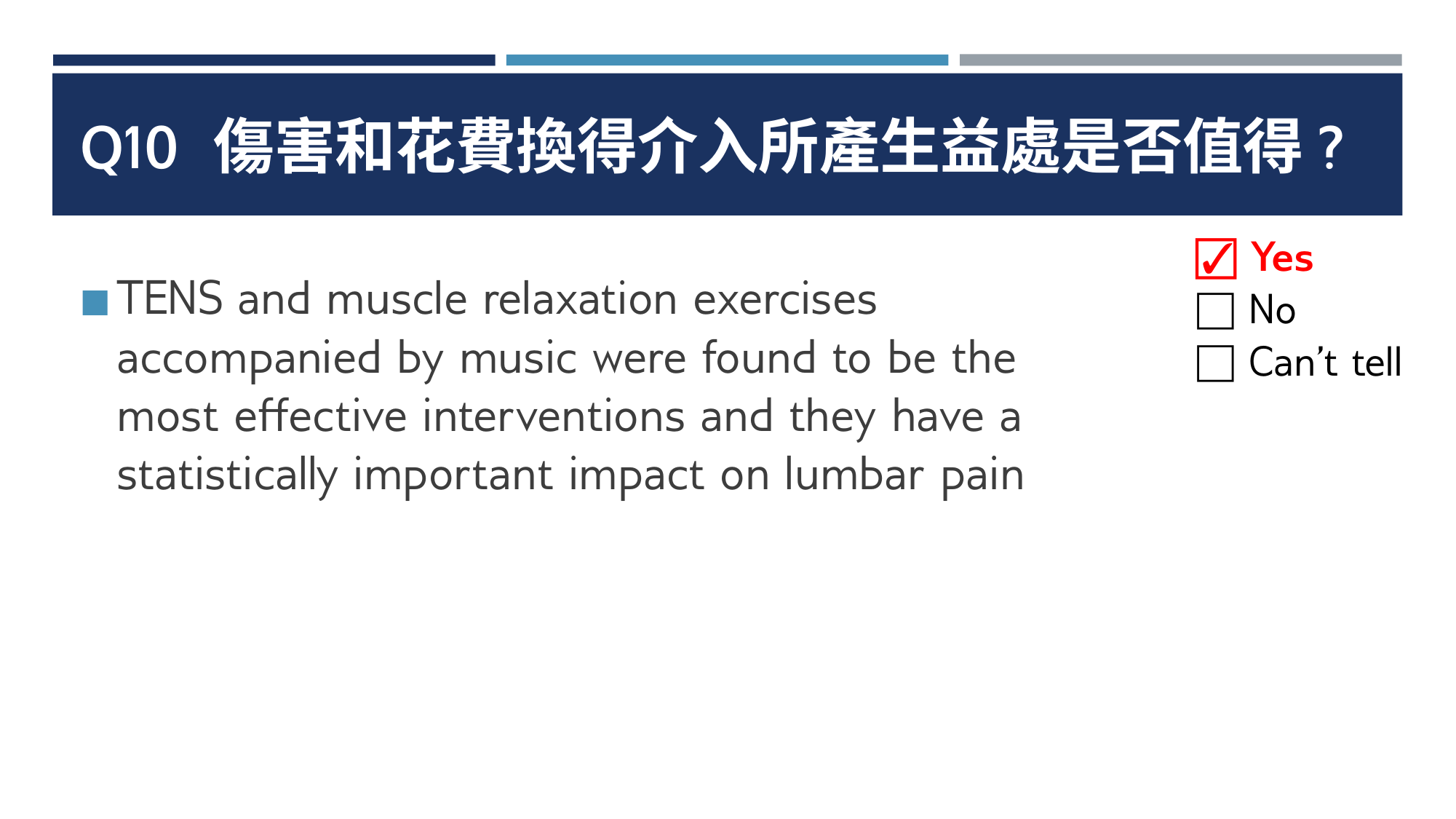

# Q10 傷害和花費換得介入所產生益處是否值得?
☑ Yes
⬜ No
⬜ Can’t tell
TENS and muscle relaxation exercises accompanied by music were found to be the most effective interventions and they have a statistically important impact on lumbar pain